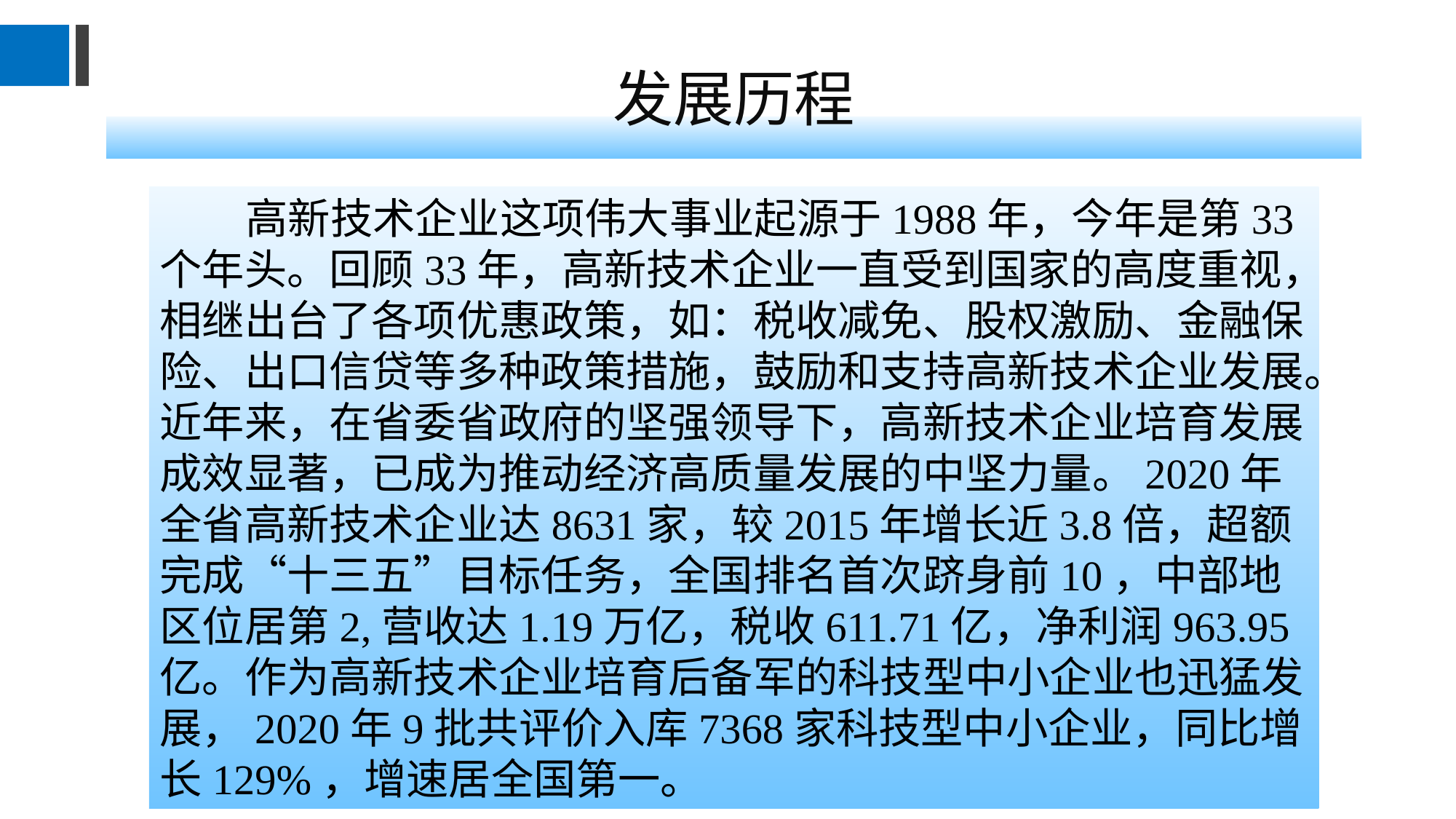

发展历程
高新技术企业这项伟大事业起源于1988年，今年是第33个年头。回顾33年，高新技术企业一直受到国家的高度重视，相继出台了各项优惠政策，如：税收减免、股权激励、金融保险、出口信贷等多种政策措施，鼓励和支持高新技术企业发展。近年来，在省委省政府的坚强领导下，高新技术企业培育发展成效显著，已成为推动经济高质量发展的中坚力量。2020年全省高新技术企业达8631家，较2015年增长近3.8倍，超额完成“十三五”目标任务，全国排名首次跻身前10，中部地区位居第2,营收达1.19万亿，税收611.71亿，净利润963.95亿。作为高新技术企业培育后备军的科技型中小企业也迅猛发展，2020年9批共评价入库7368家科技型中小企业，同比增长129%，增速居全国第一。